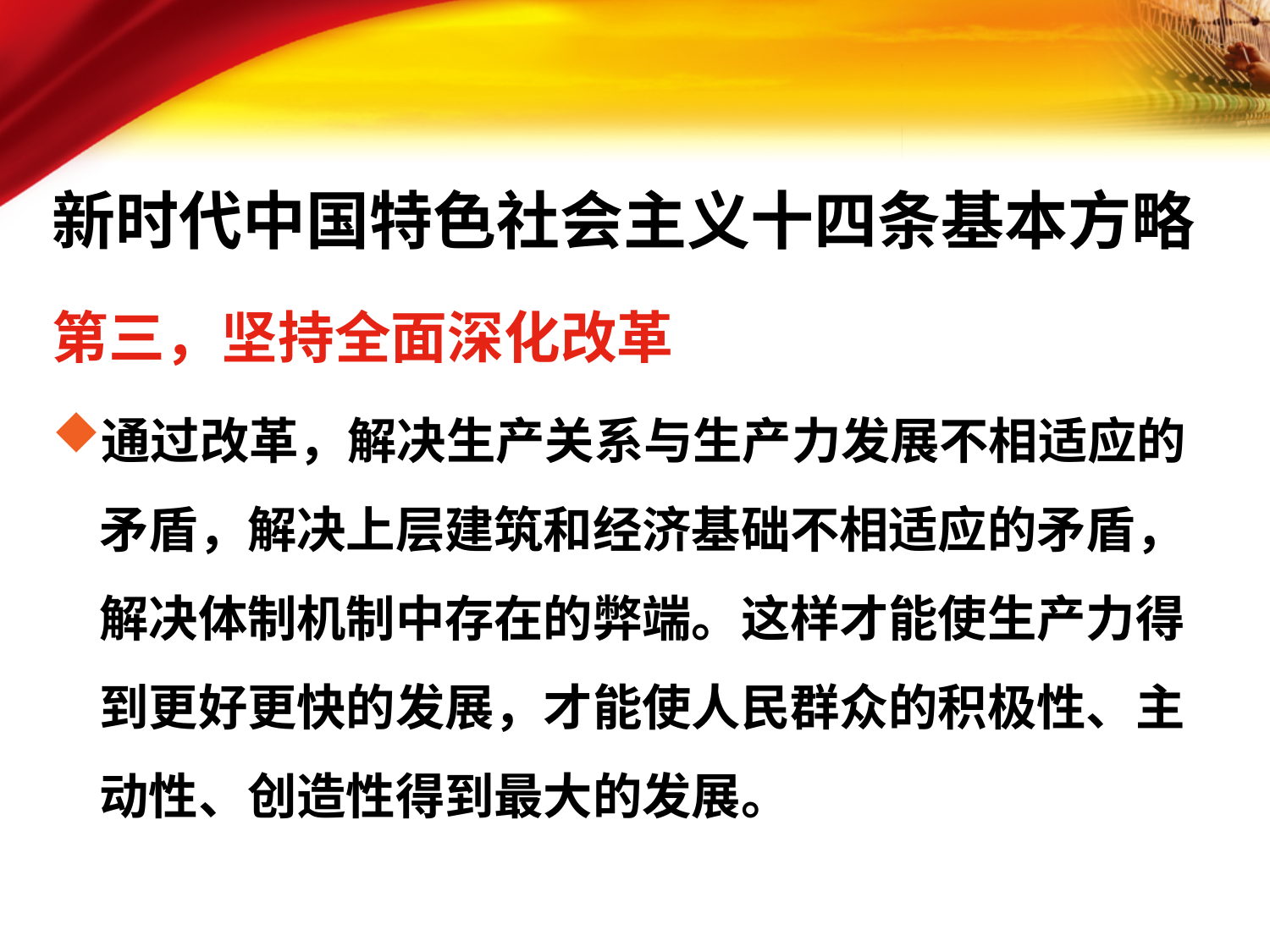

新时代中国特色社会主义十四条基本方略
第三，坚持全面深化改革
通过改革，解决生产关系与生产力发展不相适应的矛盾，解决上层建筑和经济基础不相适应的矛盾，解决体制机制中存在的弊端。这样才能使生产力得到更好更快的发展，才能使人民群众的积极性、主动性、创造性得到最大的发展。